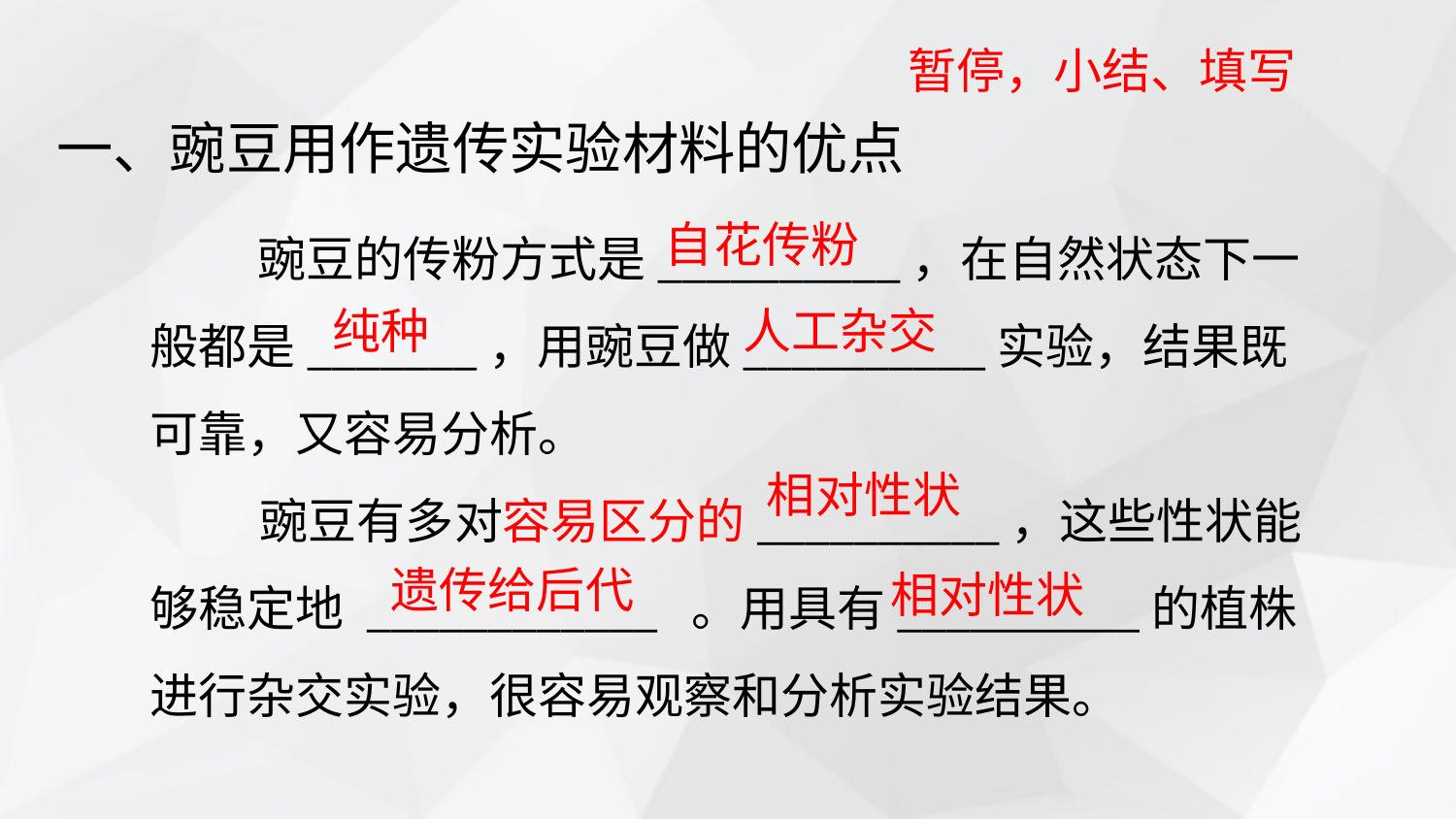

暂停，小结、填写
一、豌豆用作遗传实验材料的优点
            豌豆的传粉方式是__________，在自然状态下一般都是_______，用豌豆做__________实验，结果既可靠，又容易分析。
         豌豆有多对容易区分的__________，这些性状能够稳定地 ____________  。用具有__________的植株进行杂交实验，很容易观察和分析实验结果。

自花传粉
纯种
人工杂交
相对性状
遗传给后代
相对性状